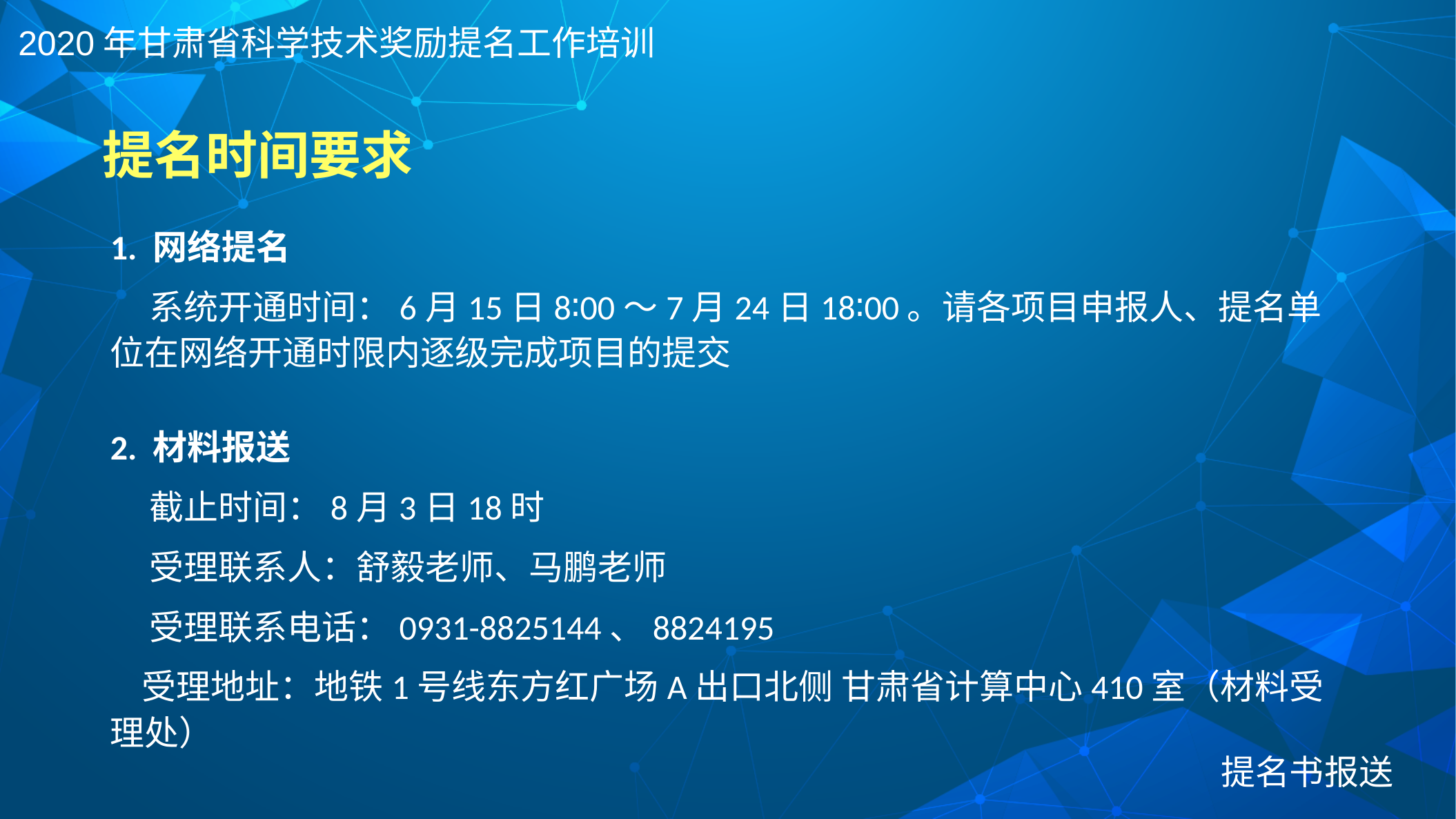

2020年甘肃省科学技术奖励提名工作培训
# 提名时间要求
1. 网络提名
    系统开通时间：6月15日8∶00～7月24日18∶00。请各项目申报人、提名单位在网络开通时限内逐级完成项目的提交

2. 材料报送
    截止时间：8月3日18时
    受理联系人：舒毅老师、马鹏老师
    受理联系电话：0931-8825144、8824195
   受理地址：地铁1号线东方红广场A出口北侧 甘肃省计算中心410室（材料受理处）
提名书报送